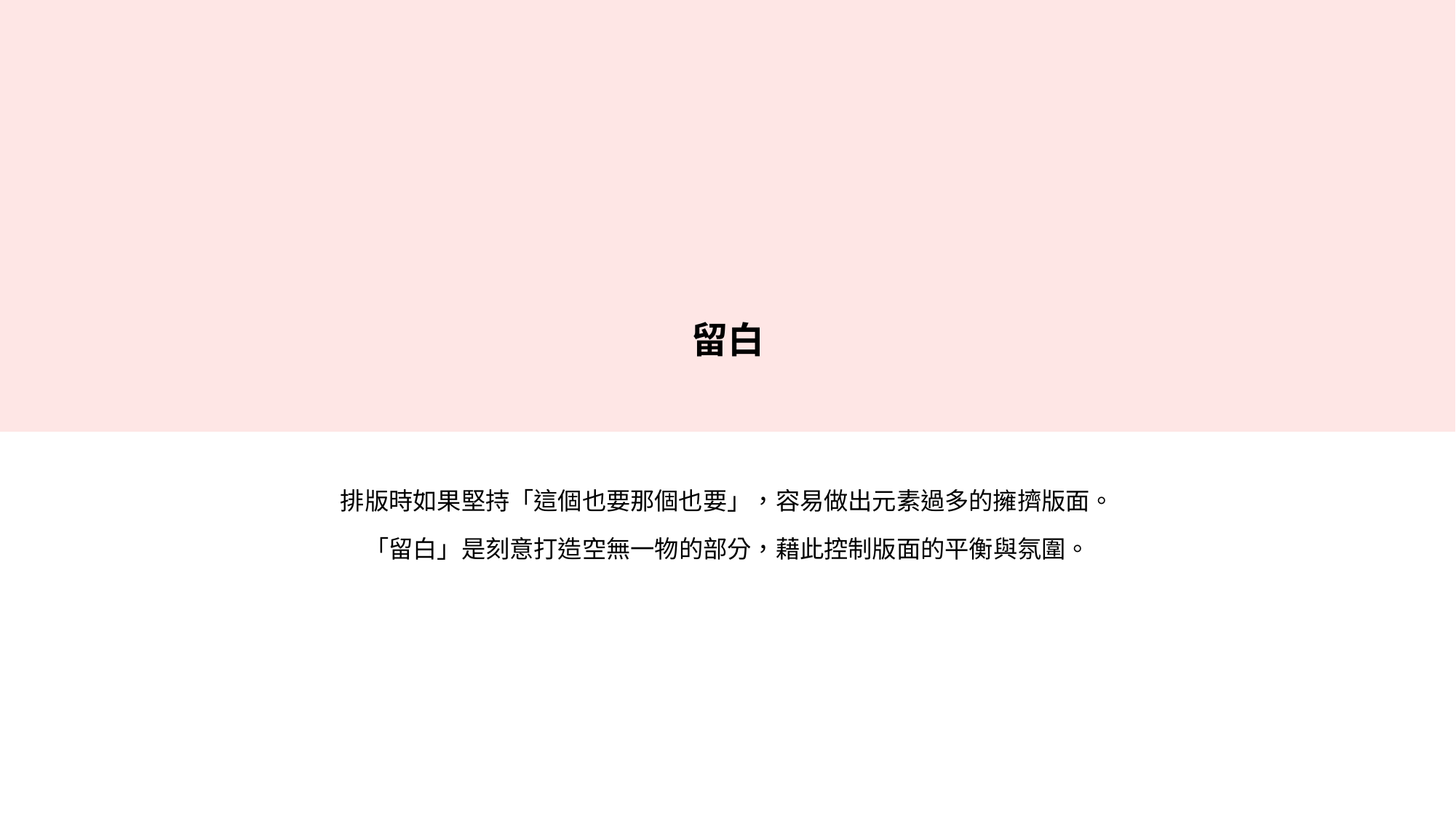

# 留白
排版時如果堅持「這個也要那個也要」，容易做出元素過多的擁擠版面。
「留白」是刻意打造空無一物的部分，藉此控制版面的平衡與氛圍。